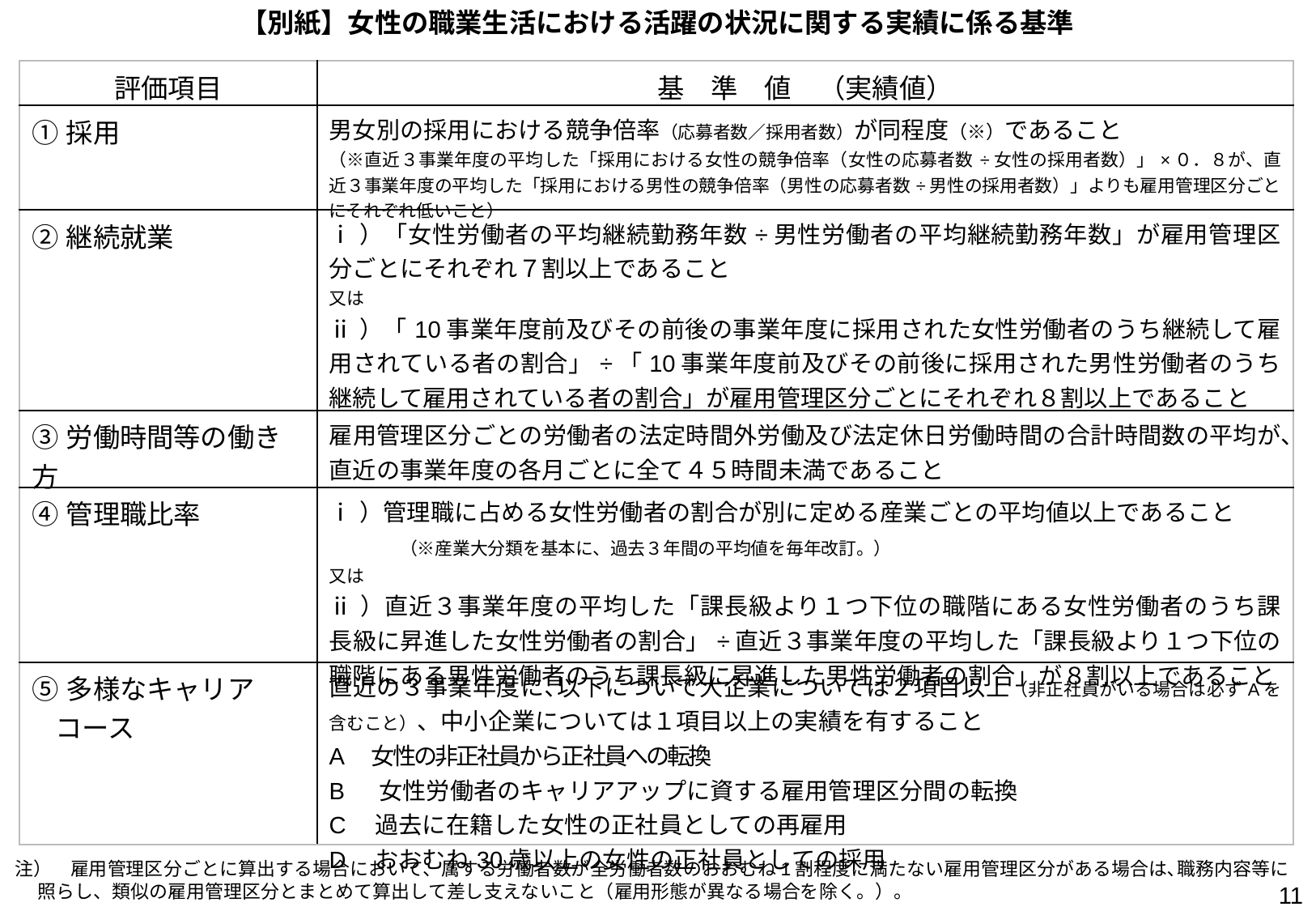

【別紙】女性の職業生活における活躍の状況に関する実績に係る基準
| 評価項目 | 基　準　値　（実績値） |
| --- | --- |
| ①採用 | 男女別の採用における競争倍率（応募者数／採用者数）が同程度（※）であること （※直近３事業年度の平均した「採用における女性の競争倍率（女性の応募者数÷女性の採用者数）」×０．８が、直近３事業年度の平均した「採用における男性の競争倍率（男性の応募者数÷男性の採用者数）」よりも雇用管理区分ごとにそれぞれ低いこと） |
| ②継続就業 | ⅰ）「女性労働者の平均継続勤務年数÷男性労働者の平均継続勤務年数」が雇用管理区分ごとにそれぞれ７割以上であること 又は ⅱ）「10事業年度前及びその前後の事業年度に採用された女性労働者のうち継続して雇用されている者の割合」÷「10事業年度前及びその前後に採用された男性労働者のうち継続して雇用されている者の割合」が雇用管理区分ごとにそれぞれ８割以上であること |
| ③労働時間等の働き方 | 雇用管理区分ごとの労働者の法定時間外労働及び法定休日労働時間の合計時間数の平均が、直近の事業年度の各月ごとに全て４５時間未満であること |
| ④管理職比率 | ⅰ）管理職に占める女性労働者の割合が別に定める産業ごとの平均値以上であること　 　　　（※産業大分類を基本に、過去３年間の平均値を毎年改訂。） 又は ⅱ）直近３事業年度の平均した「課長級より１つ下位の職階にある女性労働者のうち課長級に昇進した女性労働者の割合」÷直近３事業年度の平均した「課長級より１つ下位の職階にある男性労働者のうち課長級に昇進した男性労働者の割合」が８割以上であること |
| ⑤多様なキャリアコース | 直近の３事業年度に､以下について大企業については２項目以上（非正社員がいる場合は必ずAを含むこと）、中小企業については１項目以上の実績を有すること A　女性の非正社員から正社員への転換 B　 女性労働者のキャリアアップに資する雇用管理区分間の転換 C　過去に在籍した女性の正社員としての再雇用 D　おおむね30歳以上の女性の正社員としての採用 |
注）　雇用管理区分ごとに算出する場合において、属する労働者数が全労働者数のおおむね1割程度に満たない雇用管理区分がある場合は､職務内容等に照らし、類似の雇用管理区分とまとめて算出して差し支えないこと（雇用形態が異なる場合を除く。）。
11